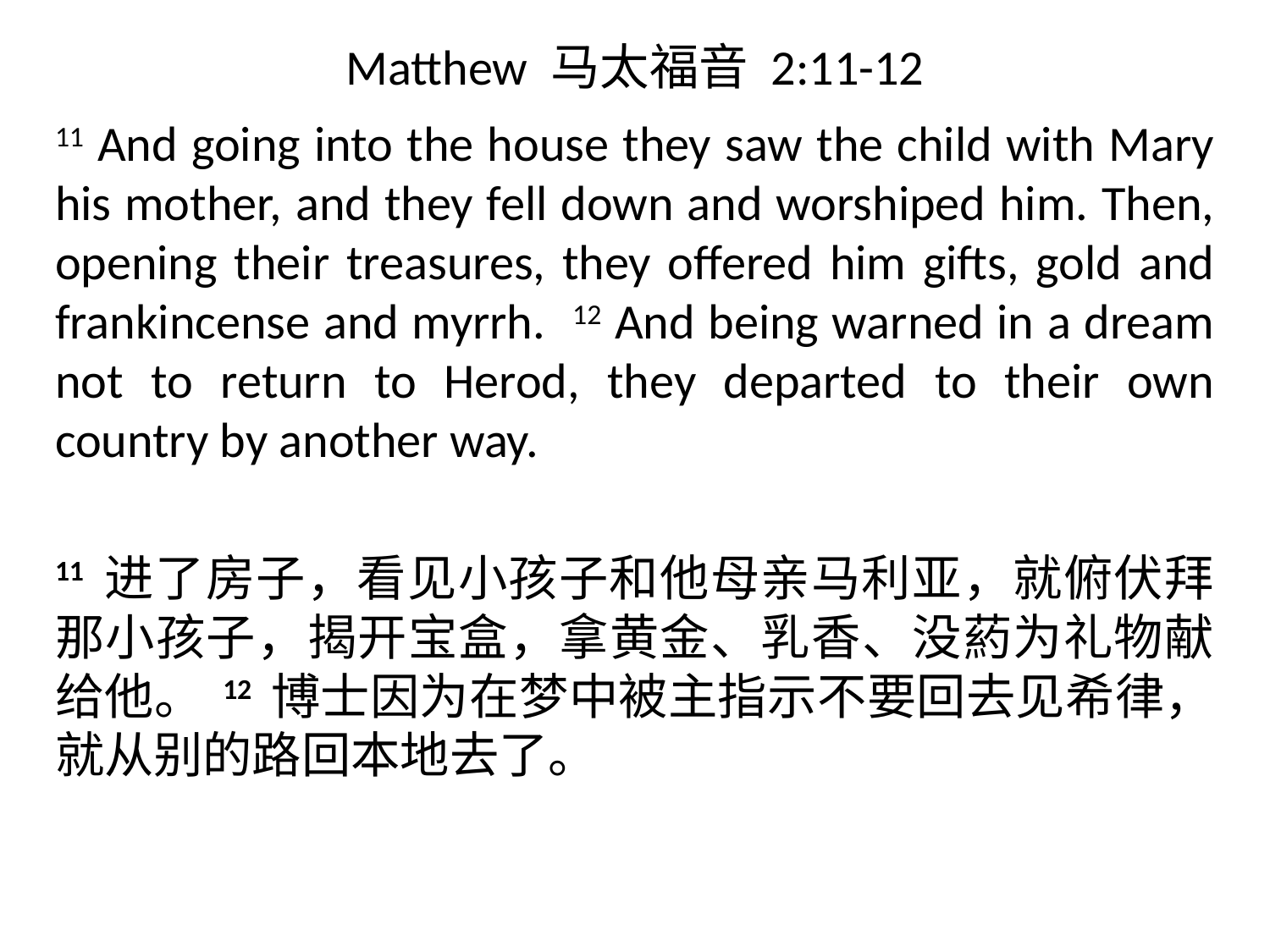

# Matthew 马太福音 2:11-12
11 And going into the house they saw the child with Mary his mother, and they fell down and worshiped him. Then, opening their treasures, they offered him gifts, gold and frankincense and myrrh.  12 And being warned in a dream not to return to Herod, they departed to their own country by another way.

11 进了房子，看见小孩子和他母亲马利亚，就俯伏拜那小孩子，揭开宝盒，拿黄金、乳香、没葯为礼物献给他。 12 博士因为在梦中被主指示不要回去见希律，就从别的路回本地去了。